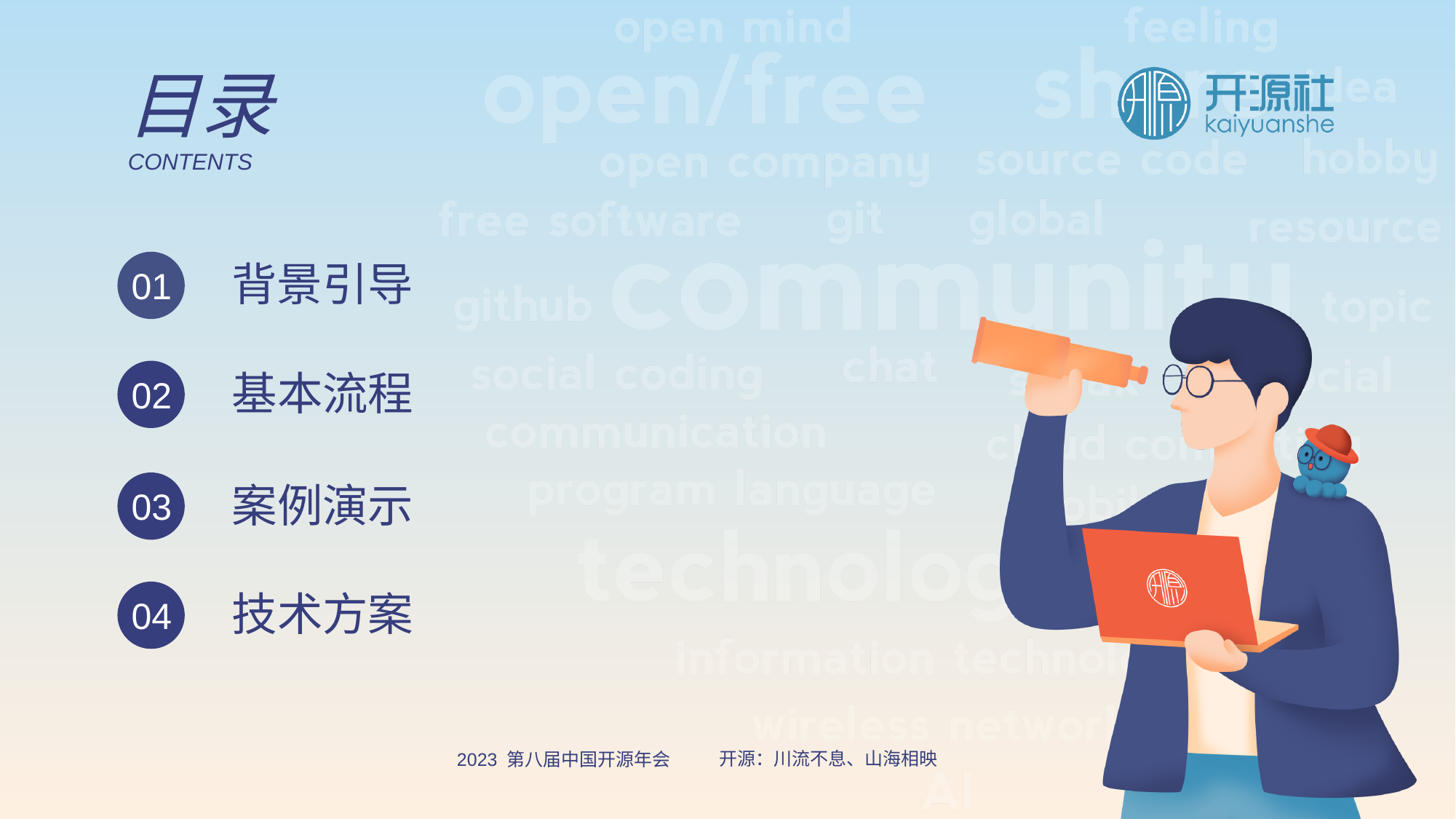

目录
CONTENTS

背景引导
01

基本流程
02

案例演示
03

技术方案
04